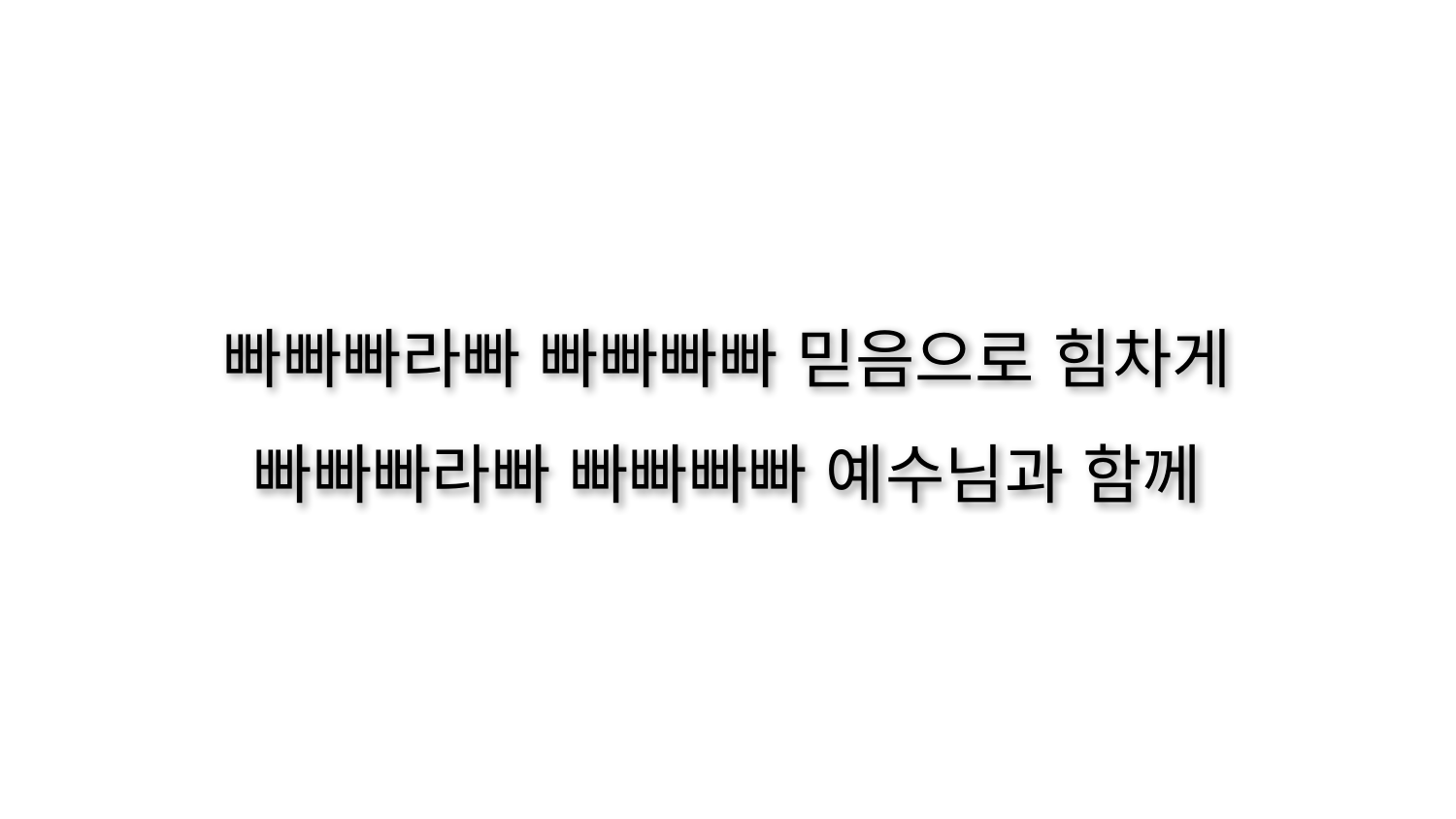

빠빠빠라빠 빠빠빠빠 믿음으로 힘차게
빠빠빠라빠 빠빠빠빠 예수님과 함께